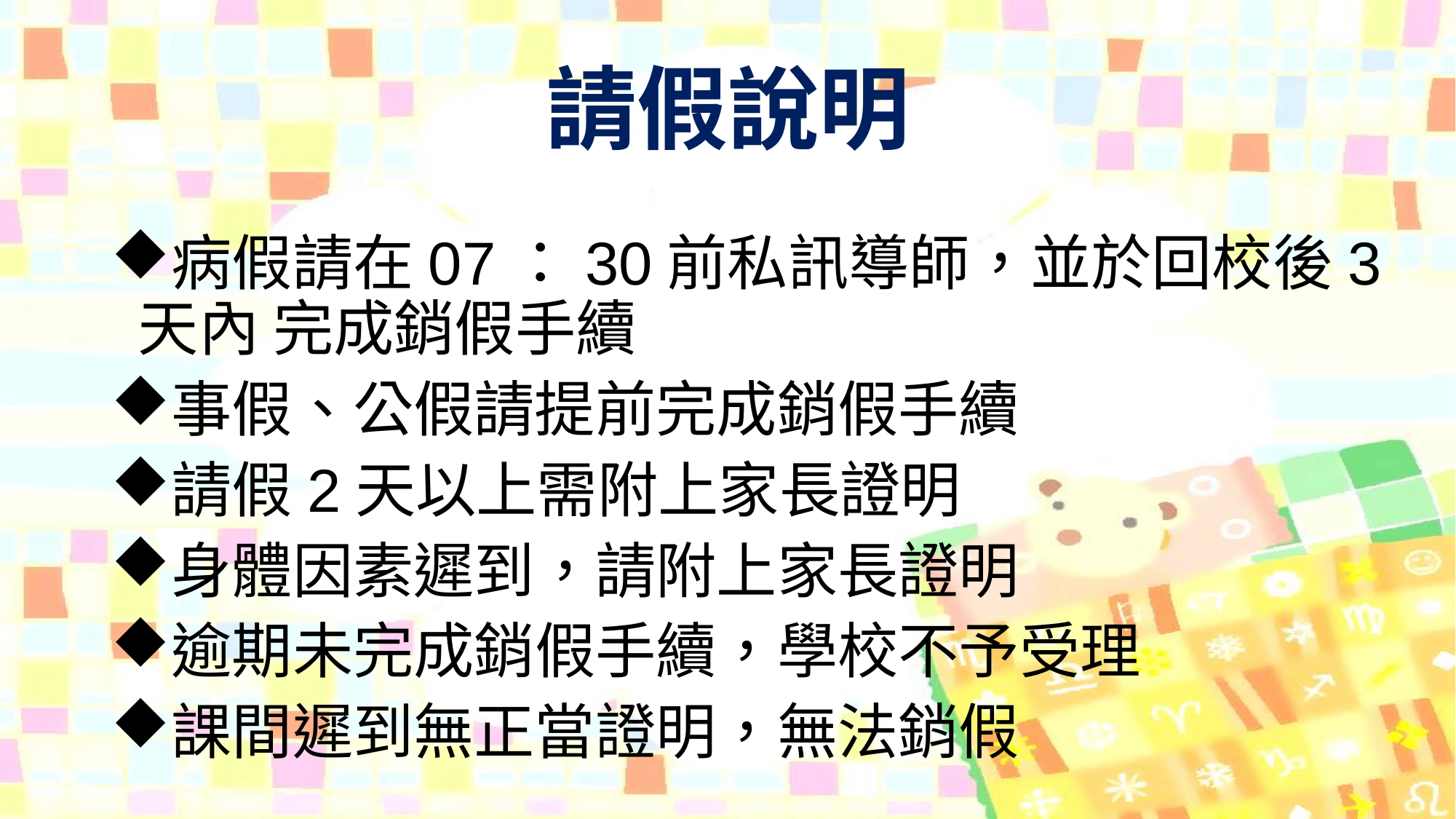

# 請假說明
病假請在07：30前私訊導師，並於回校後3天內 完成銷假手續
事假、公假請提前完成銷假手續
請假2天以上需附上家長證明
身體因素遲到，請附上家長證明
逾期未完成銷假手續，學校不予受理
課間遲到無正當證明，無法銷假